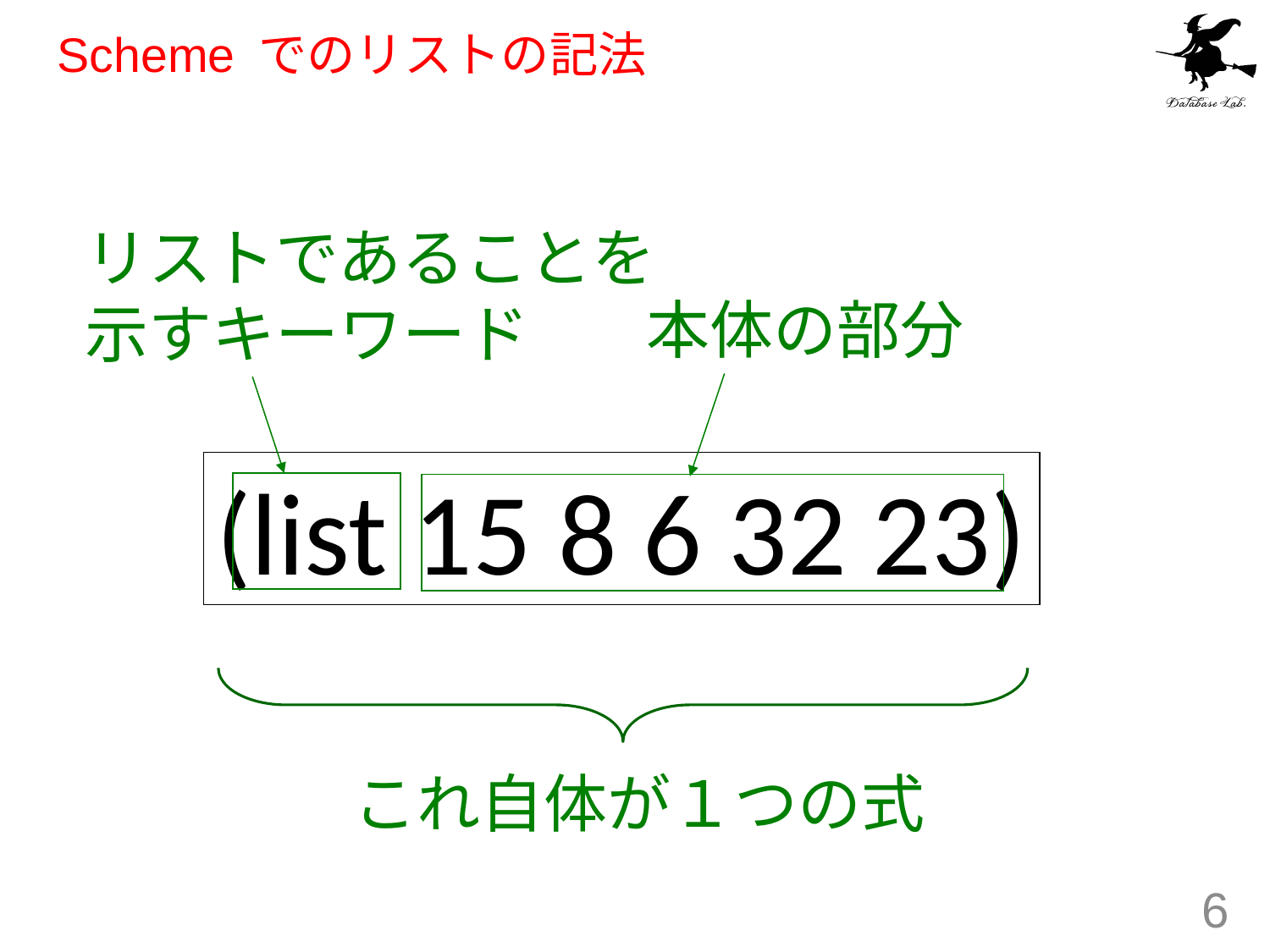

# Scheme でのリストの記法
リストであることを
示すキーワード
本体の部分

(list 15 8 6 32 23)

これ自体が１つの式
6